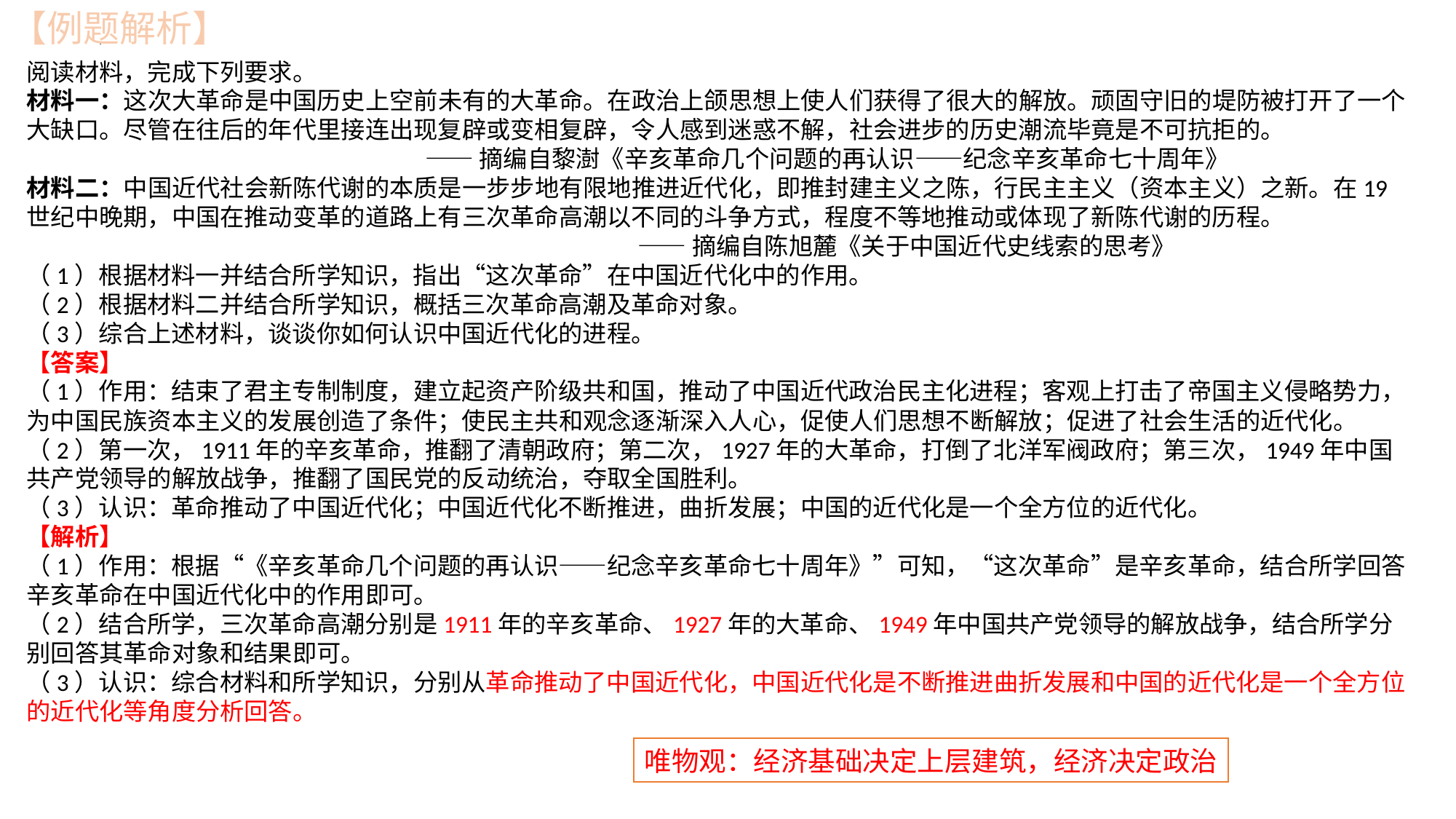

【例题解析】
阅读材料，完成下列要求。
材料一：这次大革命是中国历史上空前未有的大革命。在政治上颌思想上使人们获得了很大的解放。顽固守旧的堤防被打开了一个大缺口。尽管在往后的年代里接连出现复辟或变相复辟，令人感到迷惑不解，社会进步的历史潮流毕竟是不可抗拒的。
                                                                         ——摘编自黎澍《辛亥革命几个问题的再认识——纪念辛亥革命七十周年》
材料二：中国近代社会新陈代谢的本质是一步步地有限地推进近代化，即推封建主义之陈，行民主主义（资本主义）之新。在19世纪中晚期，中国在推动变革的道路上有三次革命高潮以不同的斗争方式，程度不等地推动或体现了新陈代谢的历程。
                                                                                                                ——摘编自陈旭麓《关于中国近代史线索的思考》
（1）根据材料一并结合所学知识，指出“这次革命”在中国近代化中的作用。
（2）根据材料二并结合所学知识，概括三次革命高潮及革命对象。
（3）综合上述材料，谈谈你如何认识中国近代化的进程。
【答案】
（1）作用：结束了君主专制制度，建立起资产阶级共和国，推动了中国近代政治民主化进程；客观上打击了帝国主义侵略势力，为中国民族资本主义的发展创造了条件；使民主共和观念逐渐深入人心，促使人们思想不断解放；促进了社会生活的近代化。
（2）第一次，1911年的辛亥革命，推翻了清朝政府；第二次，1927年的大革命，打倒了北洋军阀政府；第三次，1949年中国共产党领导的解放战争，推翻了国民党的反动统治，夺取全国胜利。
（3）认识：革命推动了中国近代化；中国近代化不断推进，曲折发展；中国的近代化是一个全方位的近代化。
【解析】
（1）作用：根据“《辛亥革命几个问题的再认识——纪念辛亥革命七十周年》”可知，“这次革命”是辛亥革命，结合所学回答辛亥革命在中国近代化中的作用即可。
（2）结合所学，三次革命高潮分别是1911年的辛亥革命、1927年的大革命、1949年中国共产党领导的解放战争，结合所学分别回答其革命对象和结果即可。
（3）认识：综合材料和所学知识，分别从革命推动了中国近代化，中国近代化是不断推进曲折发展和中国的近代化是一个全方位的近代化等角度分析回答。
唯物观：经济基础决定上层建筑，经济决定政治